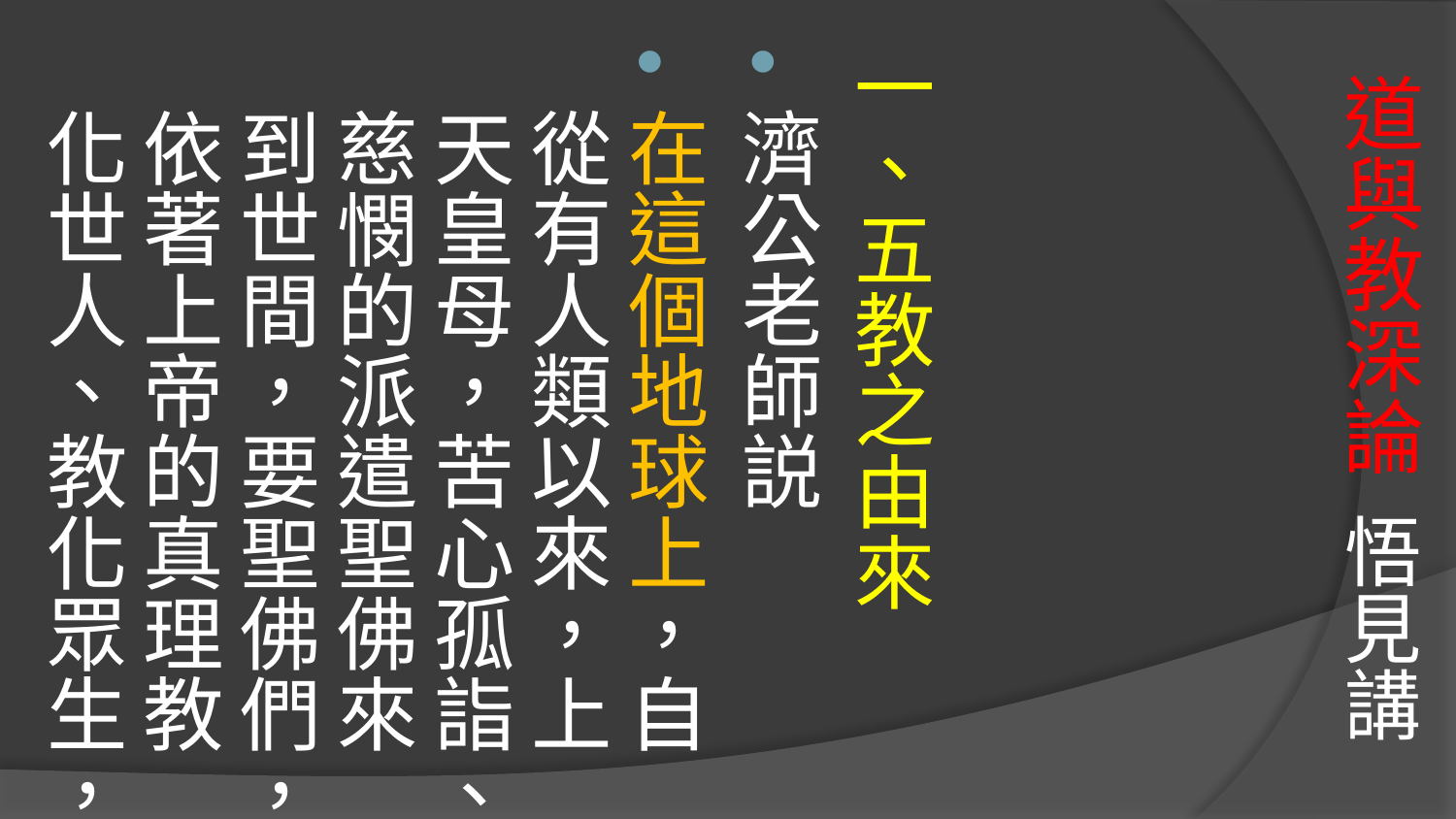

# 道與教深論  悟見講
一、五教之由來
濟公老師説
在這個地球上，自從有人類以來，上天皇母，苦心孤詣、慈憫的派遣聖佛來到世間，要聖佛們，依著上帝的真理教化世人、教化眾生，